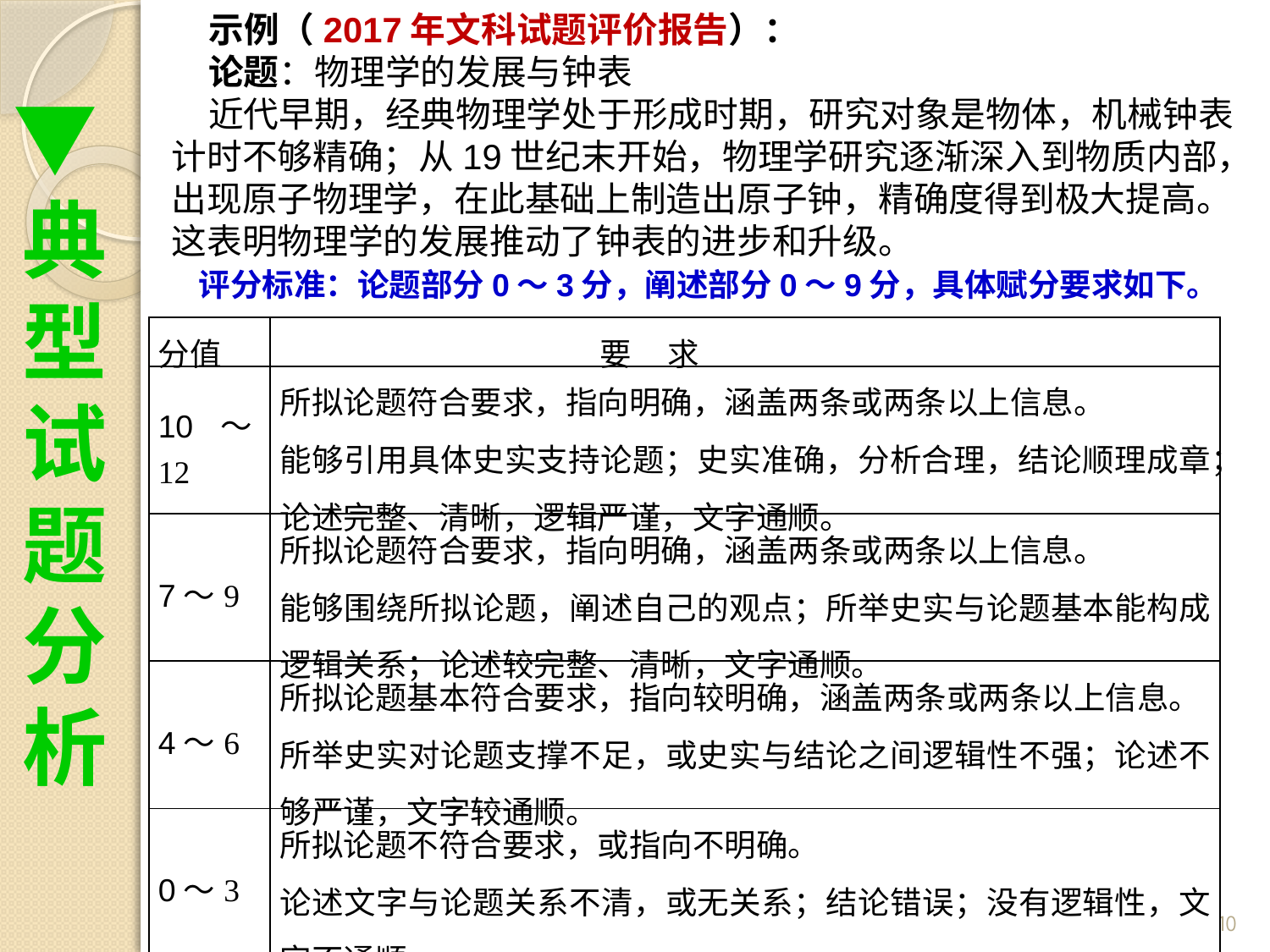

示例（2017年文科试题评价报告）：
论题：物理学的发展与钟表
近代早期，经典物理学处于形成时期，研究对象是物体，机械钟表计时不够精确；从19世纪末开始，物理学研究逐渐深入到物质内部，出现原子物理学，在此基础上制造出原子钟，精确度得到极大提高。这表明物理学的发展推动了钟表的进步和升级。
▼典型试题分析
评分标准：论题部分0～3分，阐述部分0～9分，具体赋分要求如下。
| 分值 | 要 求 |
| --- | --- |
| 10～12 | 所拟论题符合要求，指向明确，涵盖两条或两条以上信息。 能够引用具体史实支持论题；史实准确，分析合理，结论顺理成章；论述完整、清晰，逻辑严谨，文字通顺。 |
| 7～9 | 所拟论题符合要求，指向明确，涵盖两条或两条以上信息。 能够围绕所拟论题，阐述自己的观点；所举史实与论题基本能构成逻辑关系；论述较完整、清晰，文字通顺。 |
| 4～6 | 所拟论题基本符合要求，指向较明确，涵盖两条或两条以上信息。 所举史实对论题支撑不足，或史实与结论之间逻辑性不强；论述不够严谨，文字较通顺。 |
| 0～3 | 所拟论题不符合要求，或指向不明确。 论述文字与论题关系不清，或无关系；结论错误；没有逻辑性，文字不通顺。 |
10